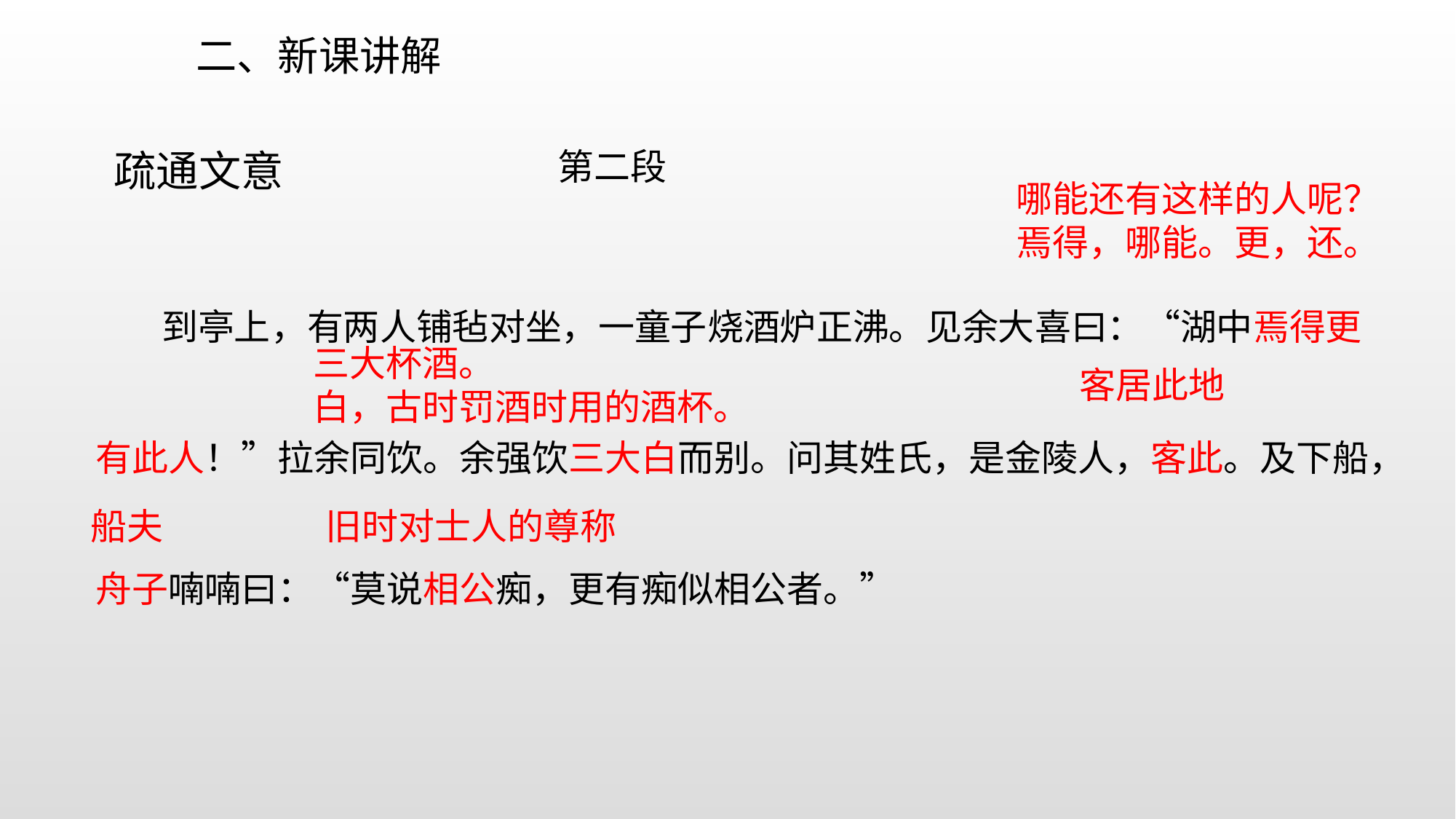

二、新课讲解

疏通文意
第二段
哪能还有这样的人呢？焉得，哪能。更，还。
       到亭上，有两人铺毡对坐，一童子烧酒炉正沸。见余大喜曰：“湖中焉得更

有此人！”拉余同饮。余强饮三大白而别。问其姓氏，是金陵人，客此。及下船，

舟子喃喃曰：“莫说相公痴，更有痴似相公者。”

三大杯酒。
白，古时罚酒时用的酒杯。
客居此地
船夫
旧时对士人的尊称